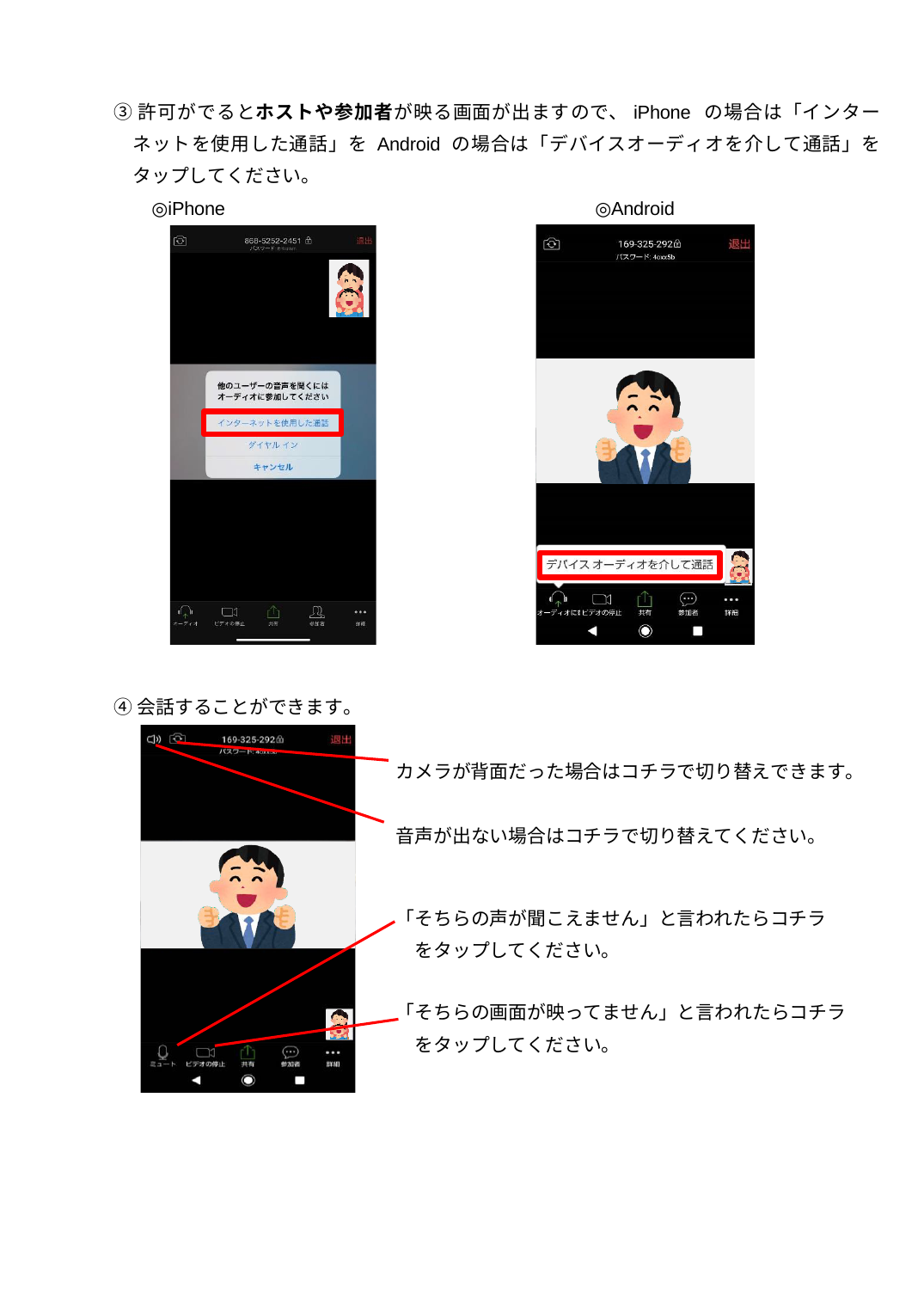

③許可がでるとホストや参加者が映る画面が出ますので、iPhone の場合は「インターネットを使用した通話」を Android の場合は「デバイスオーディオを介して通話」をタップしてください。
◎iPhone	◎Android

④会話することができます。
カメラが背面だった場合はコチラで切り替えできます。 音声が出ない場合はコチラで切り替えてください。

「そちらの声が聞こえません」と言われたらコチラ をタップしてください。

「そちらの画面が映ってません」と言われたらコチラ をタップしてください。